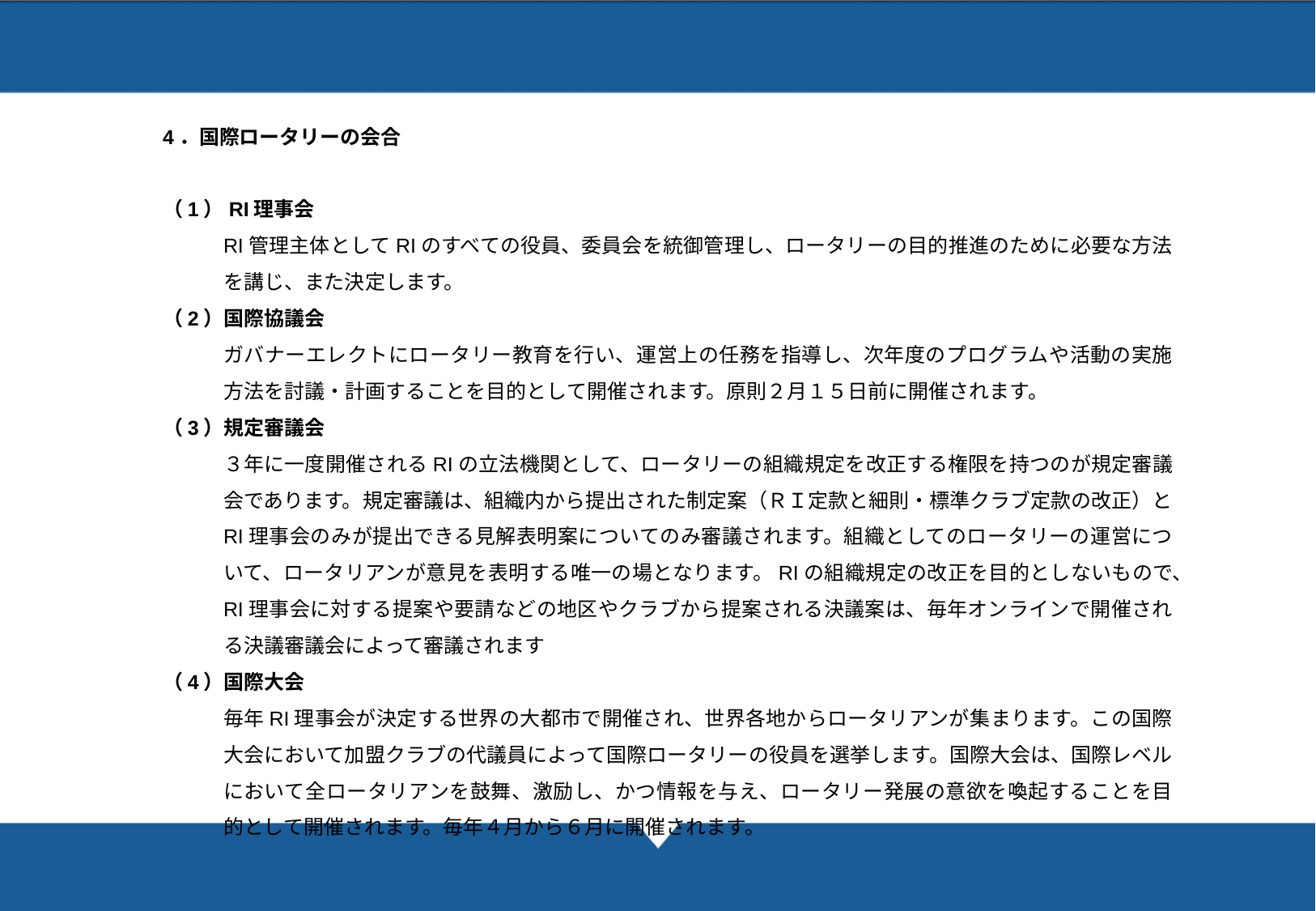

32
4．国際ロータリーの会合

（1）RI理事会
RI管理主体としてRIのすべての役員、委員会を統御管理し、ロータリーの目的推進のために必要な方法を講じ、また決定します。
（2）国際協議会
ガバナーエレクトにロータリー教育を行い、運営上の任務を指導し、次年度のプログラムや活動の実施方法を討議・計画することを目的として開催されます。原則２月１５日前に開催されます。
（3）規定審議会
３年に一度開催されるRIの立法機関として、ロータリーの組織規定を改正する権限を持つのが規定審議会であります。規定審議は、組織内から提出された制定案（ＲＩ定款と細則・標準クラブ定款の改正）とRI理事会のみが提出できる見解表明案についてのみ審議されます。組織としてのロータリーの運営について、ロータリアンが意見を表明する唯一の場となります。RIの組織規定の改正を目的としないもので、RI理事会に対する提案や要請などの地区やクラブから提案される決議案は、毎年オンラインで開催される決議審議会によって審議されます
（4）国際大会
毎年RI理事会が決定する世界の大都市で開催され、世界各地からロータリアンが集まります。この国際大会において加盟クラブの代議員によって国際ロータリーの役員を選挙します。国際大会は、国際レベルにおいて全ロータリアンを鼓舞、激励し、かつ情報を与え、ロータリー発展の意欲を喚起することを目的として開催されます。毎年４月から６月に開催されます。
07 Reference Images
XX University　Name